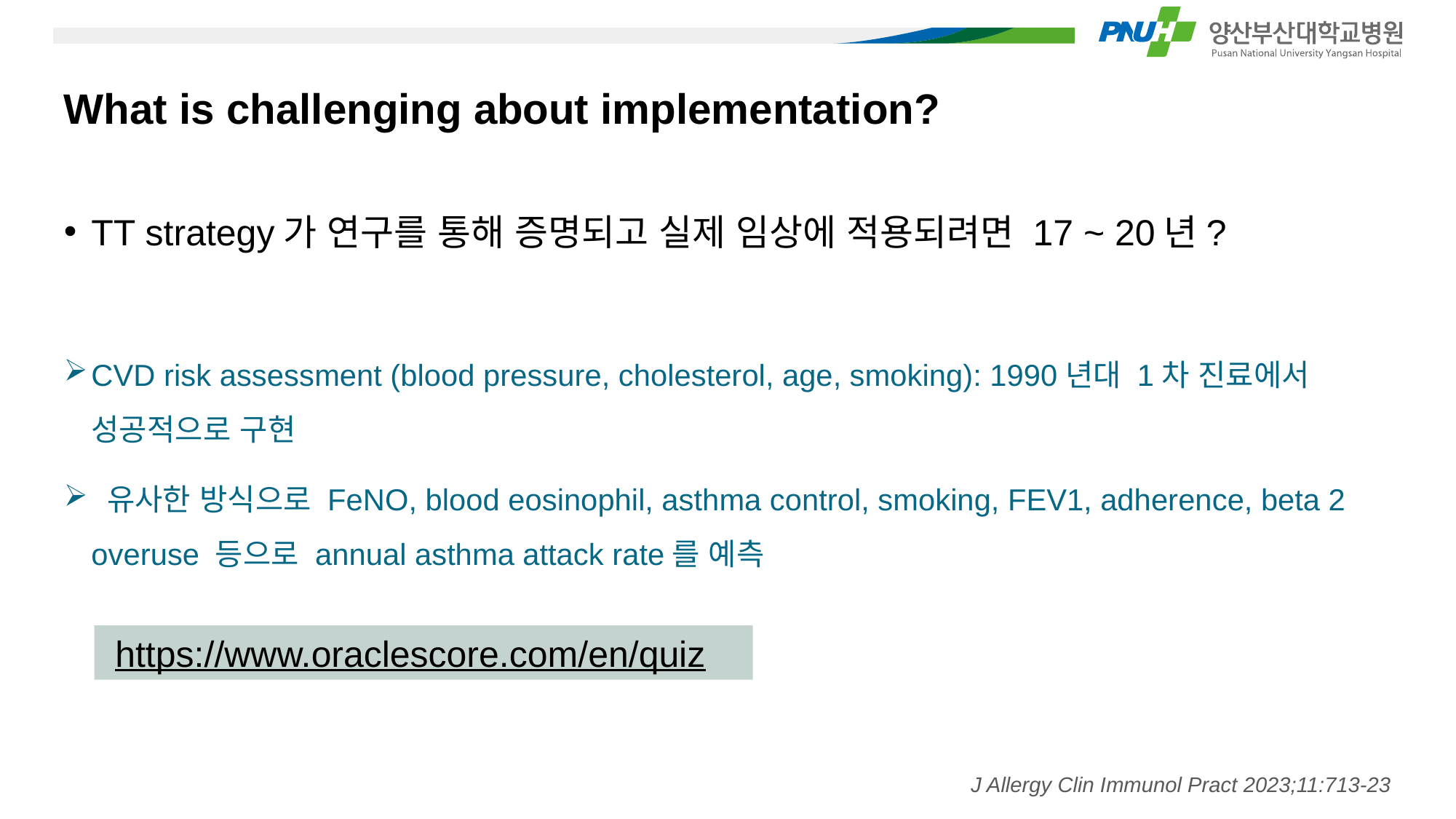

# What is challenging about implementation?
TT strategy가 연구를 통해 증명되고 실제 임상에 적용되려면 17 ~ 20년?

CVD risk assessment (blood pressure, cholesterol, age, smoking): 1990년대 1차 진료에서 성공적으로 구현
 유사한 방식으로 FeNO, blood eosinophil, asthma control, smoking, FEV1, adherence, beta 2 overuse 등으로 annual asthma attack rate를 예측

 https://www.oraclescore.com/en/quiz
J Allergy Clin Immunol Pract 2023;11:713-23